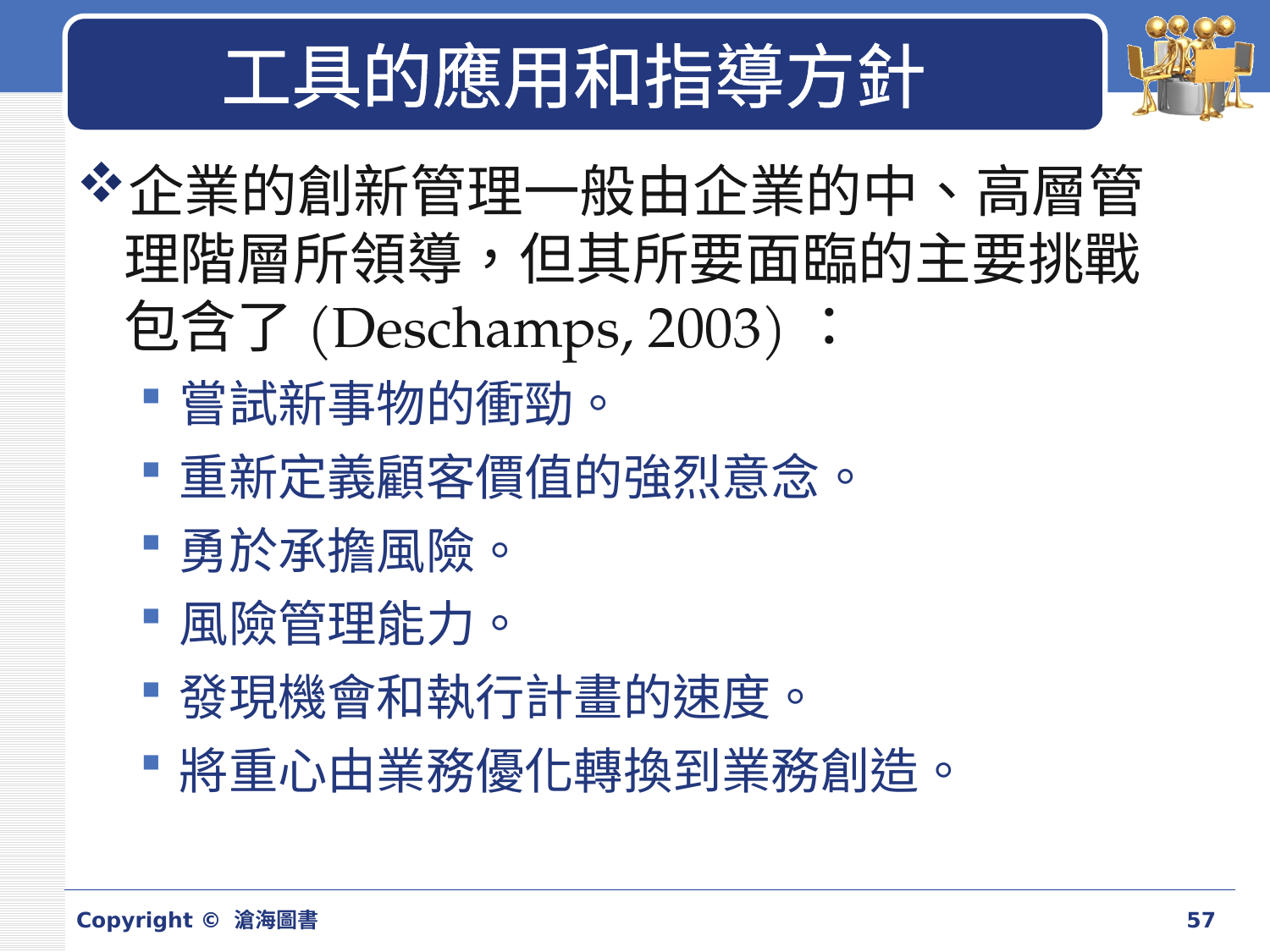

# 工具的應用和指導方針
企業的創新管理一般由企業的中、高層管理階層所領導，但其所要面臨的主要挑戰包含了(Deschamps, 2003)：
嘗試新事物的衝勁。
重新定義顧客價值的強烈意念。
勇於承擔風險。
風險管理能力。
發現機會和執行計畫的速度。
將重心由業務優化轉換到業務創造。
Copyright © 滄海圖書
57